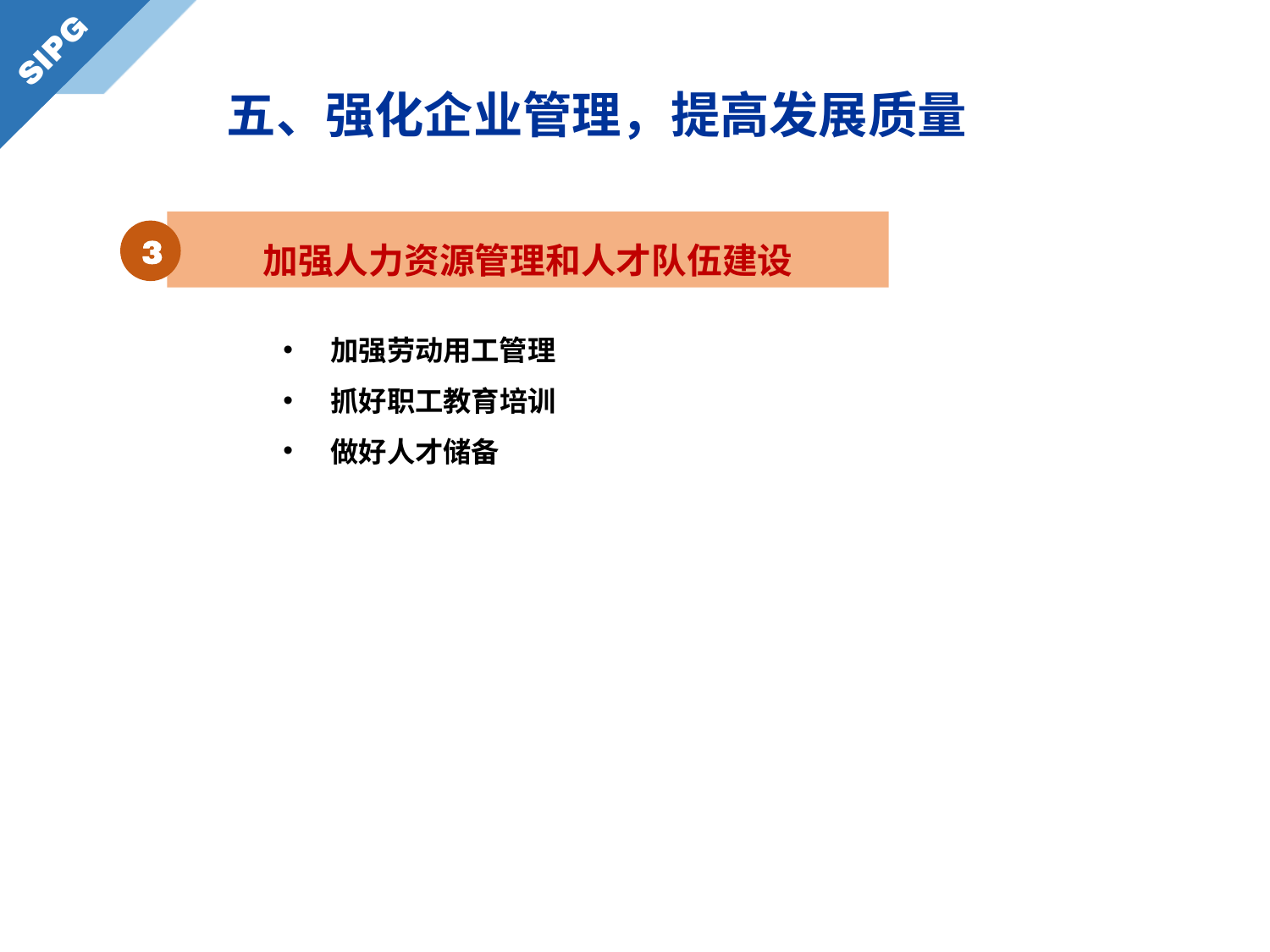

SIPG
五、强化企业管理，提高发展质量
加强人力资源管理和人才队伍建设
3
加强劳动用工管理
抓好职工教育培训
做好人才储备